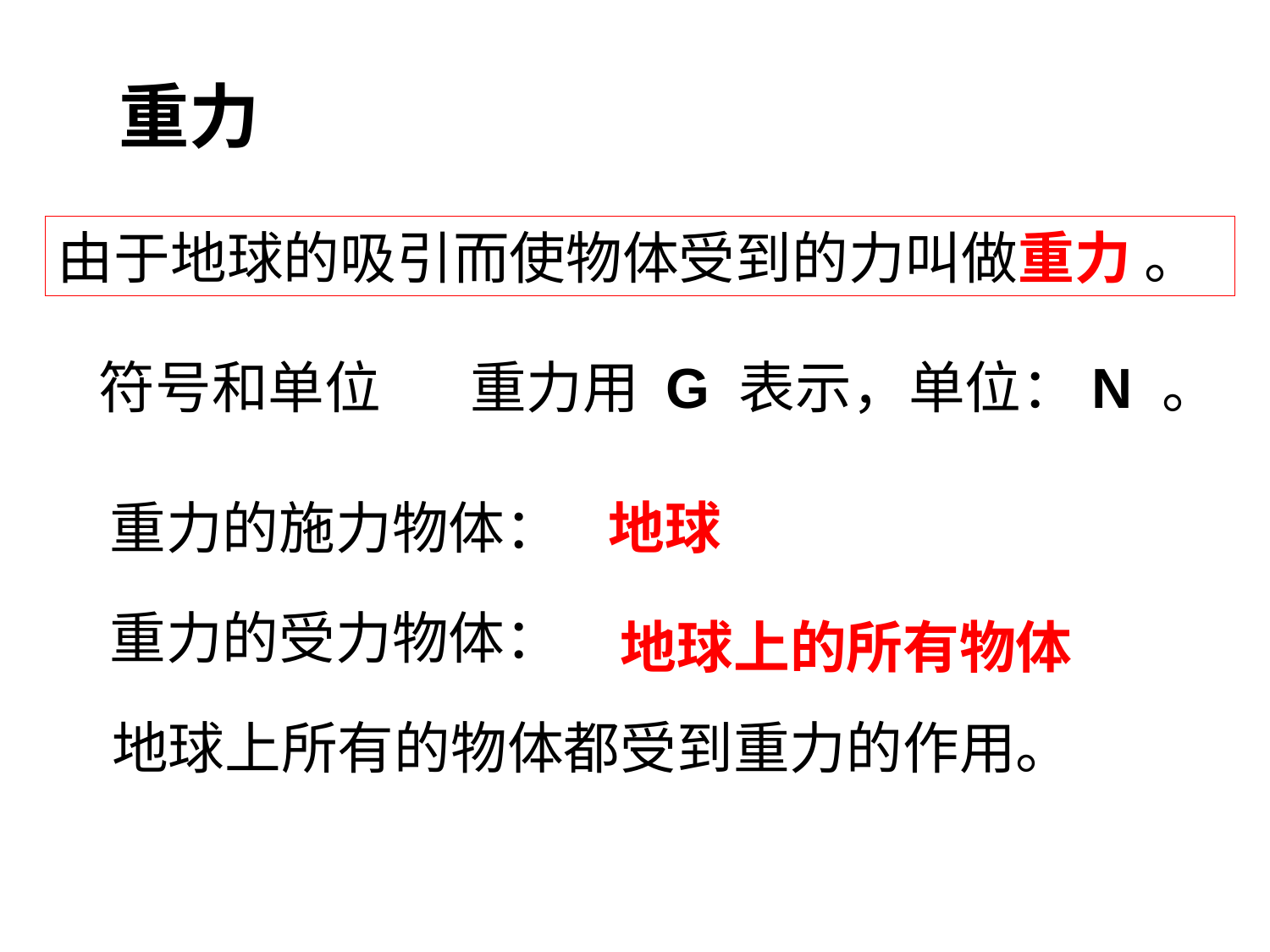

重力
由于地球的吸引而使物体受到的力叫做重力 。
符号和单位
重力用 G 表示，单位：N 。
重力的施力物体：
地球
重力的受力物体：
地球上的所有物体
地球上所有的物体都受到重力的作用。